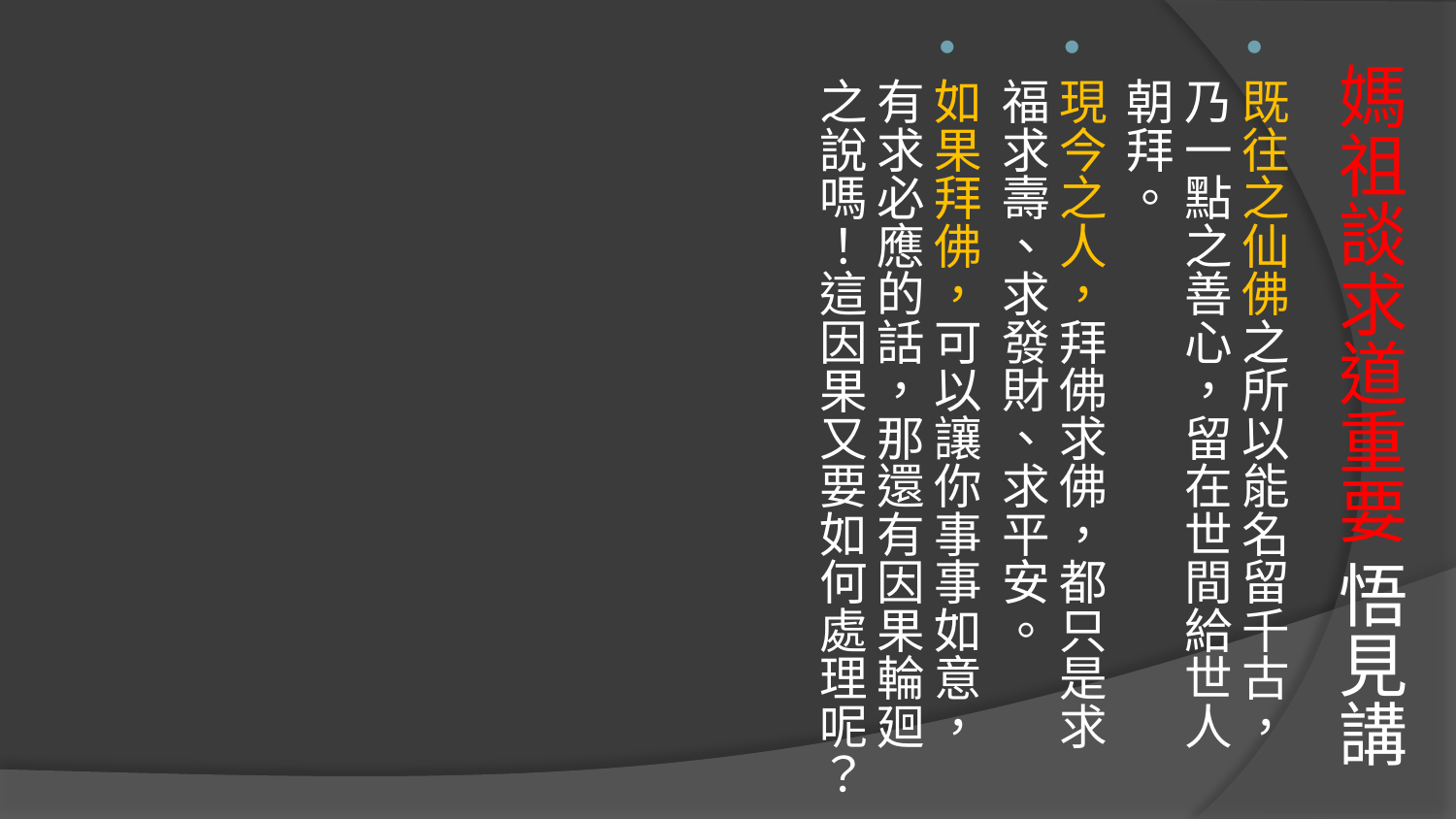

既往之仙佛之所以能名留千古，乃一點之善心，留在世間給世人朝拜。
現今之人，拜佛求佛，都只是求福求壽、求發財、求平安。
如果拜佛，可以讓你事事如意，有求必應的話，那還有因果輪廻之說嗎！這因果又要如何處理呢？

# 媽祖談求道重要 悟見講